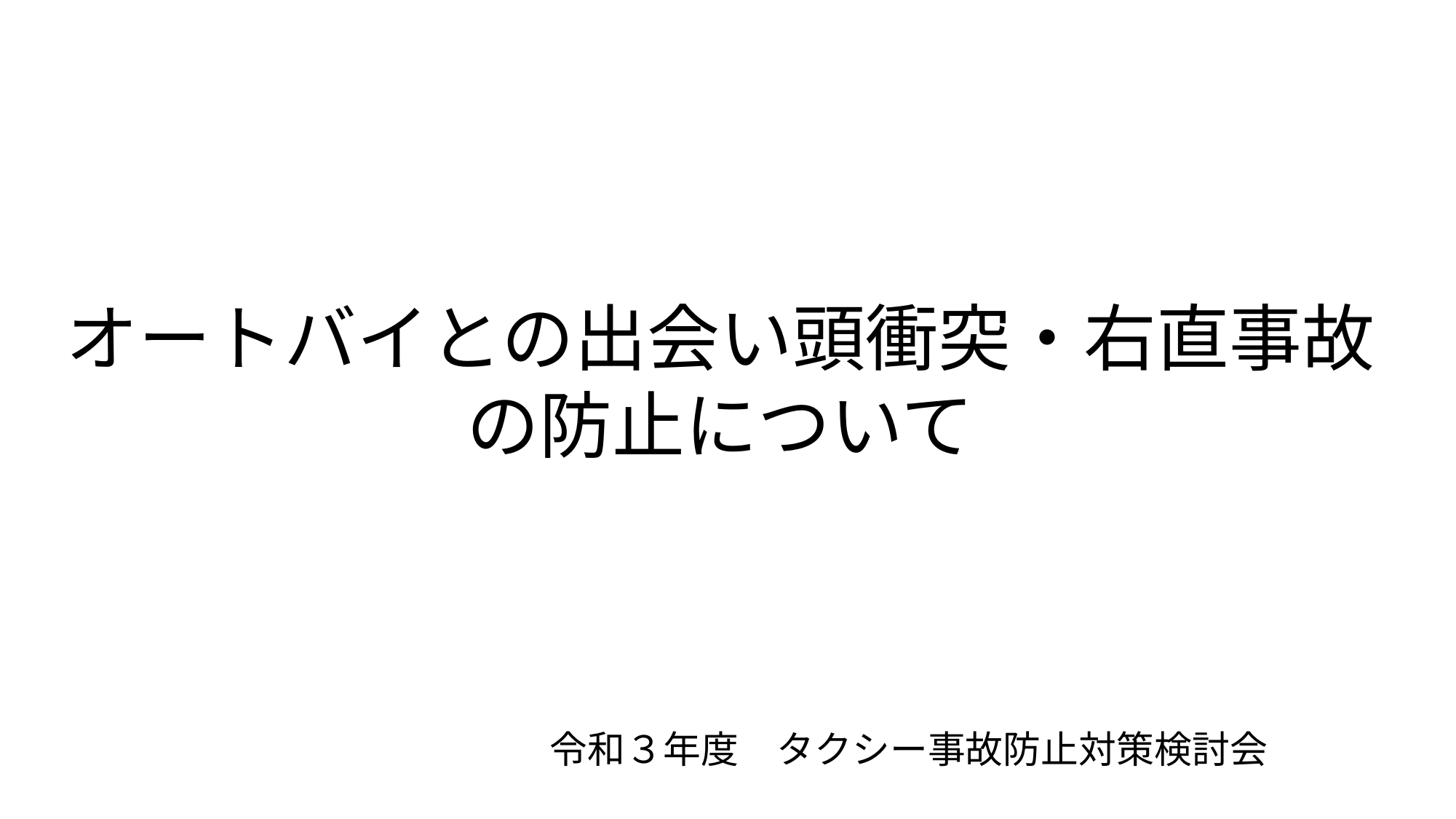

オートバイとの出会い頭衝突・右直事故
の防止について
令和３年度　タクシー事故防止対策検討会